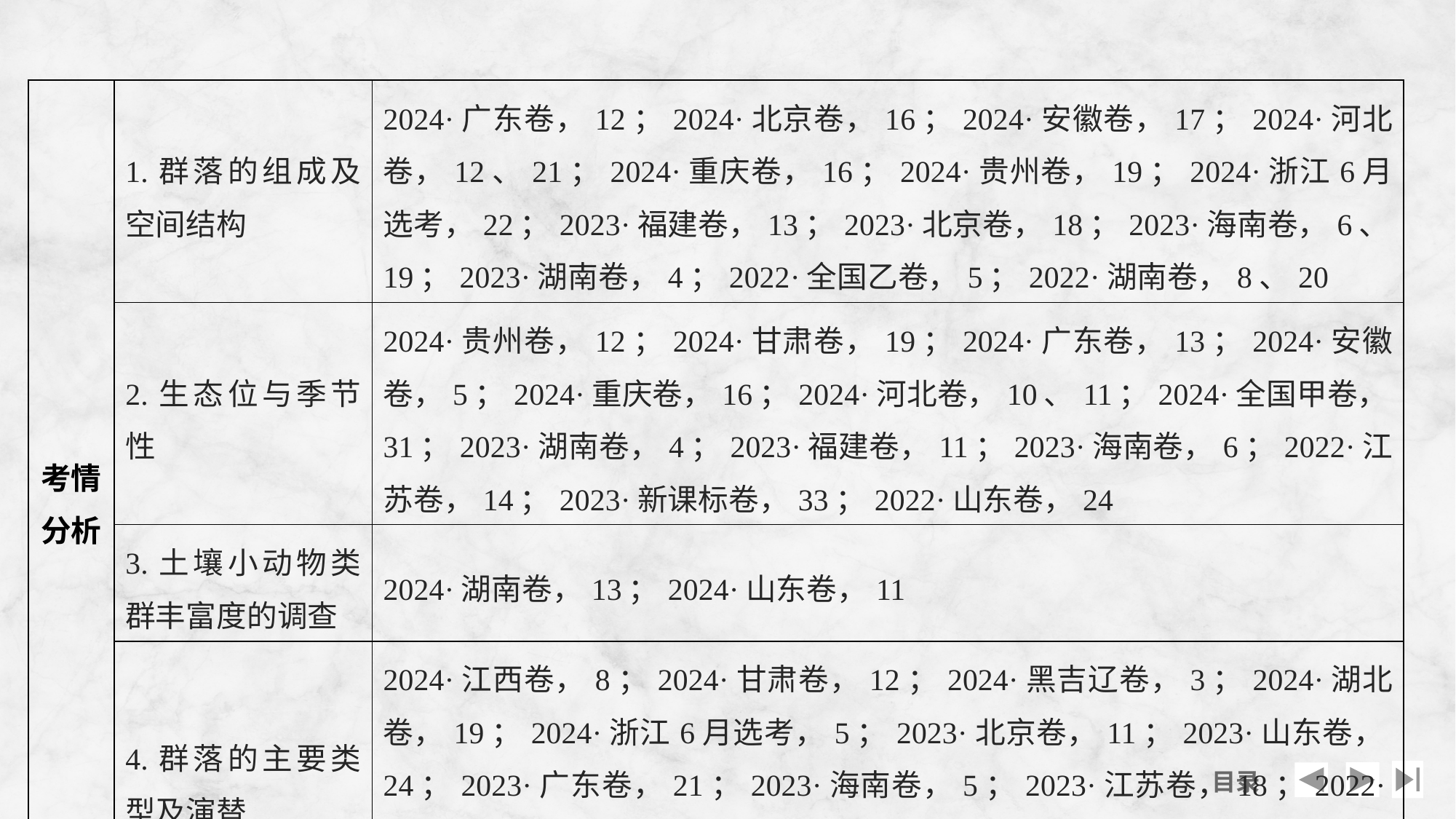

| 考情分析 | 1.群落的组成及空间结构 | 2024·广东卷，12；2024·北京卷，16；2024·安徽卷，17；2024·河北卷，12、21；2024·重庆卷，16；2024·贵州卷，19；2024·浙江6月选考，22；2023·福建卷，13；2023·北京卷，18；2023·海南卷，6、19；2023·湖南卷，4；2022·全国乙卷，5；2022·湖南卷，8、20 |
| --- | --- | --- |
|  | 2.生态位与季节性 | 2024·贵州卷，12；2024·甘肃卷，19；2024·广东卷，13；2024·安徽卷，5；2024·重庆卷，16；2024·河北卷，10、11；2024·全国甲卷，31；2023·湖南卷，4；2023·福建卷，11；2023·海南卷，6；2022·江苏卷，14；2023·新课标卷，33；2022·山东卷，24 |
|  | 3.土壤小动物类群丰富度的调查 | 2024·湖南卷，13；2024·山东卷，11 |
|  | 4.群落的主要类型及演替 | 2024·江西卷，8；2024·甘肃卷，12；2024·黑吉辽卷，3；2024·湖北卷，19；2024·浙江6月选考，5；2023·北京卷，11；2023·山东卷，24；2023·广东卷，21；2023·海南卷，5；2023·江苏卷，18；2022·天津卷，13；2022·山东卷，17；2022·河北卷，12；2022·辽宁卷，23 |